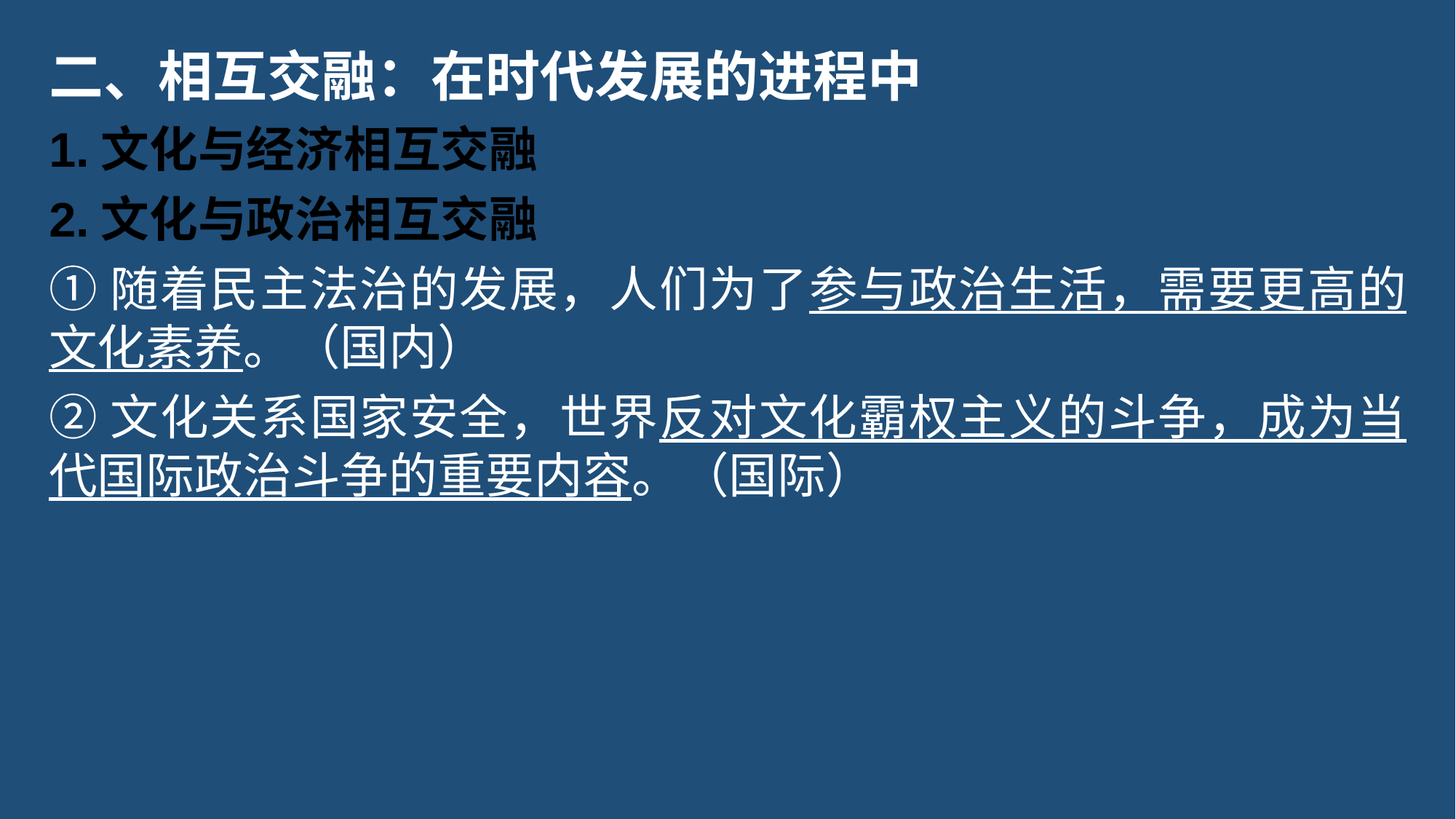

二、相互交融：在时代发展的进程中
1.文化与经济相互交融
2.文化与政治相互交融
①随着民主法治的发展，人们为了参与政治生活，需要更高的文化素养。（国内）
②文化关系国家安全，世界反对文化霸权主义的斗争，成为当代国际政治斗争的重要内容。（国际）